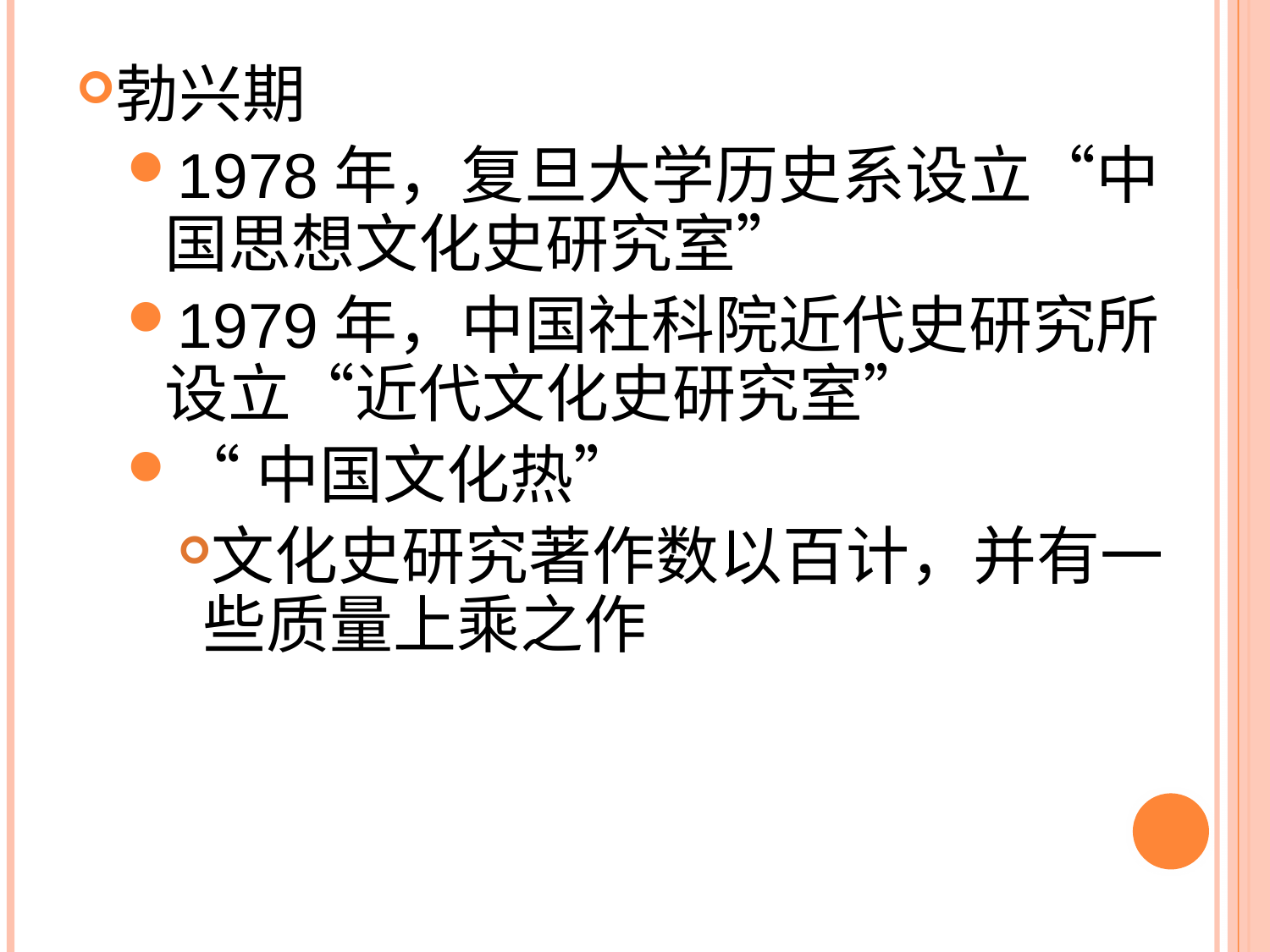

勃兴期
1978年，复旦大学历史系设立“中国思想文化史研究室”
1979年，中国社科院近代史研究所设立“近代文化史研究室”
“中国文化热”
文化史研究著作数以百计，并有一些质量上乘之作